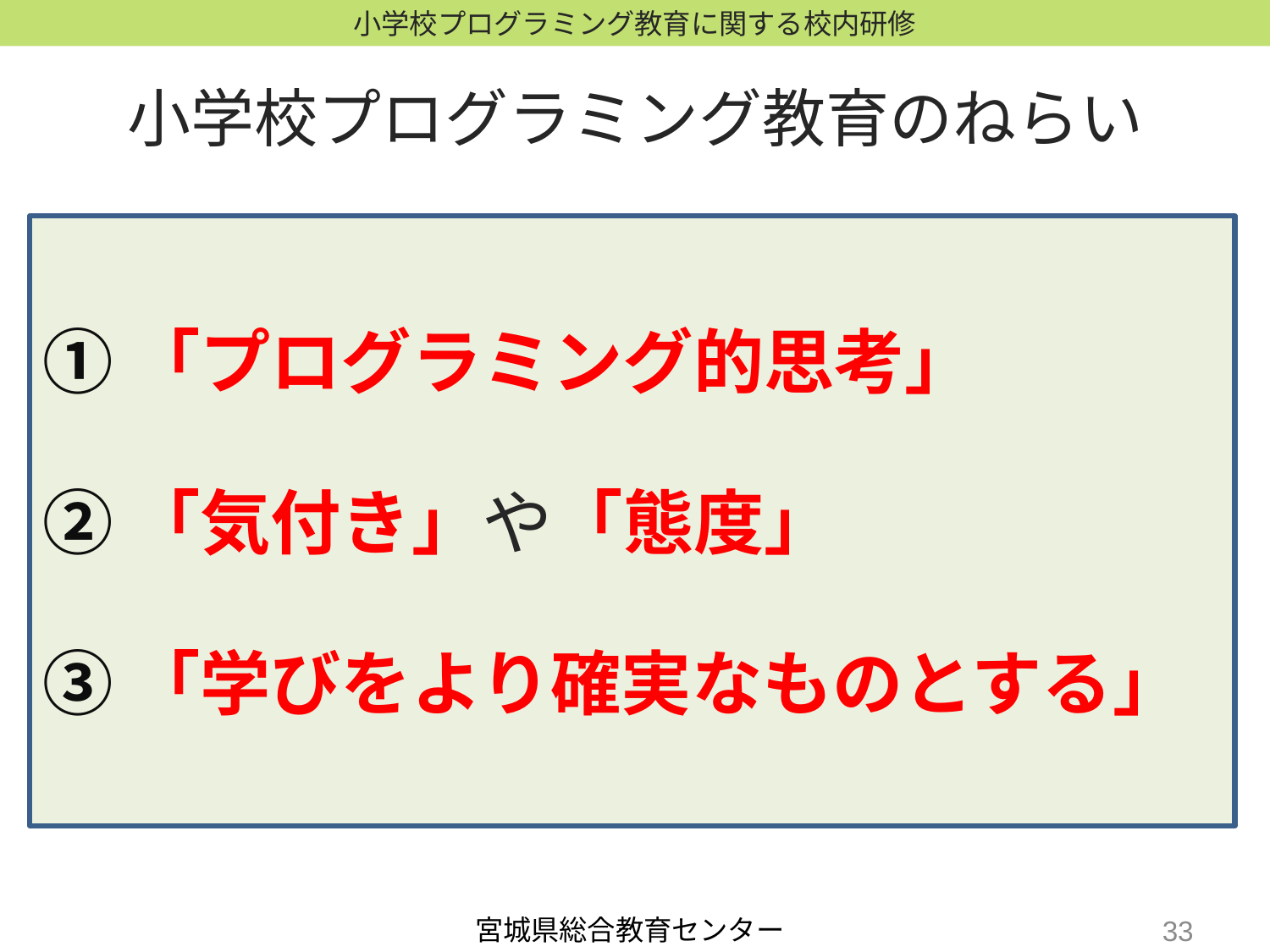

小学校プログラミング教育のねらい
①「プログラミング的思考」

②「気付き」や「態度」

③「学びをより確実なものとする」
33